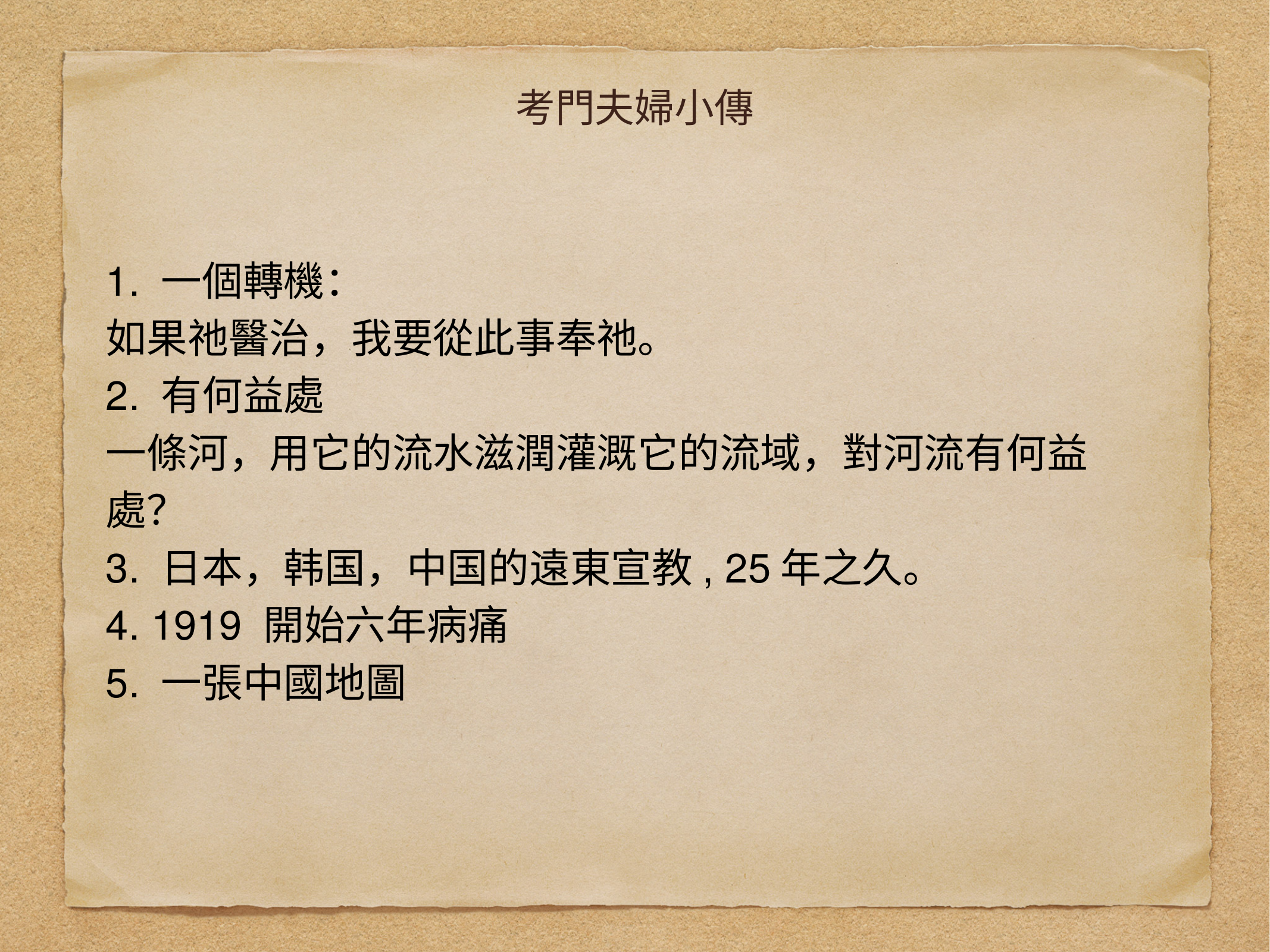

# 考門夫婦小傳
1. 一個轉機：
如果祂醫治，我要從此事奉祂。
2. 有何益處
一條河，用它的流水滋潤灌溉它的流域，對河流有何益處？
3. 日本，韩国，中国的遠東宣教, 25年之久。
4. 1919 開始六年病痛
5. 一張中國地圖